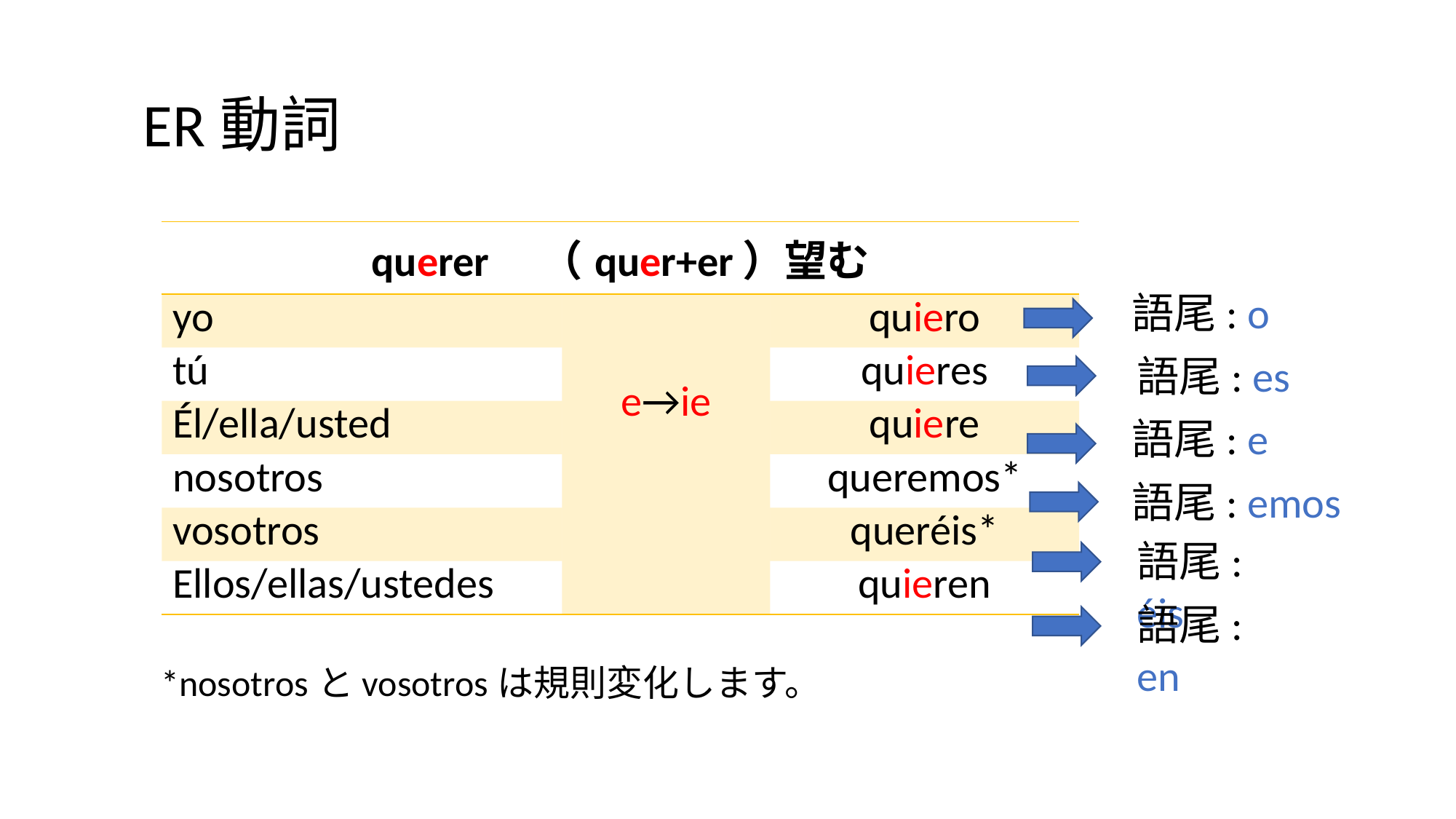

# ER動詞
| querer　（quer+er）望む | querer　（quer+er） | 語幹（原形） |
| --- | --- | --- |
| yo | e→ie | quiero |
| tú |  | quieres |
| Él/ella/usted |  | quiere |
| nosotros |  | queremos\* |
| vosotros |  | queréis\* |
| Ellos/ellas/ustedes |  | quieren |
語尾: o

語尾: es

語尾: e

語尾: emos

語尾: éis

語尾: en

*nosotrosとvosotrosは規則変化します。